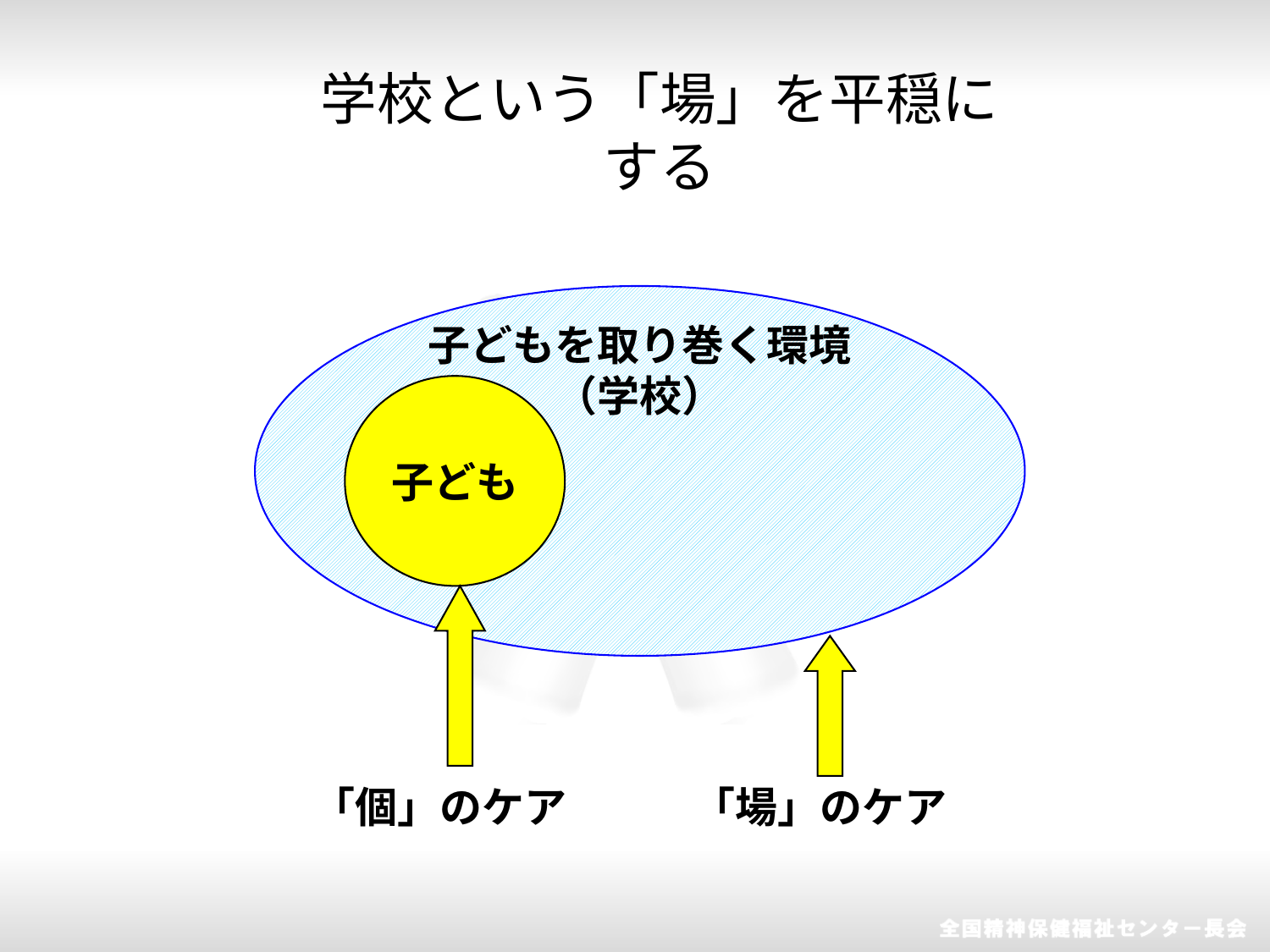

学校という「場」を平穏にする
子どもを取り巻く環境
（学校）

子ども

「個」のケア
「場」のケア